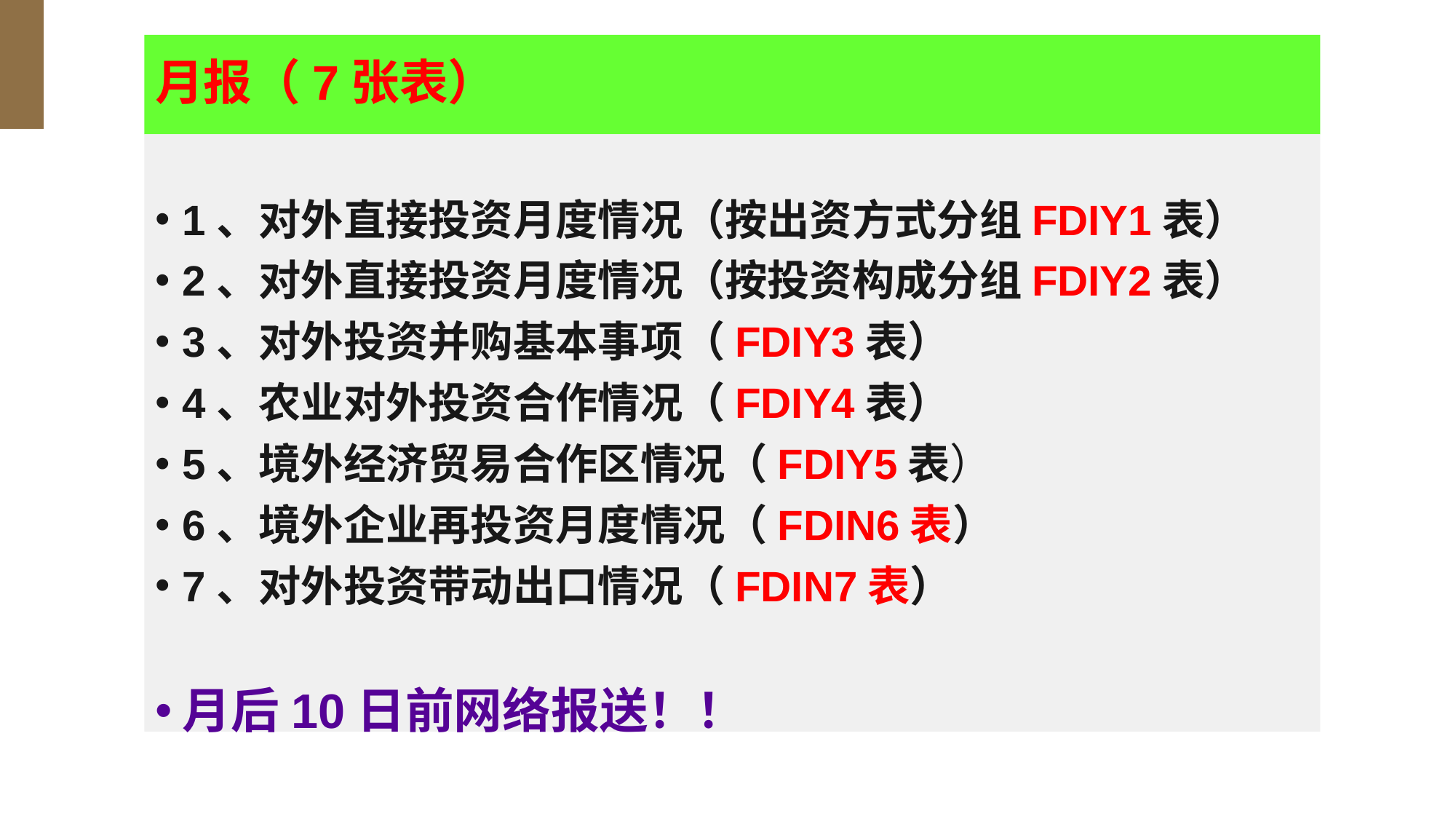

# 月报（7张表）

1、对外直接投资月度情况（按出资方式分组FDIY1表）
2、对外直接投资月度情况（按投资构成分组FDIY2表）
3、对外投资并购基本事项（FDIY3表）
4、农业对外投资合作情况（FDIY4表）
5、境外经济贸易合作区情况（FDIY5表）
6、境外企业再投资月度情况（FDIN6表）
7、对外投资带动出口情况（FDIN7表）

月后10日前网络报送！！